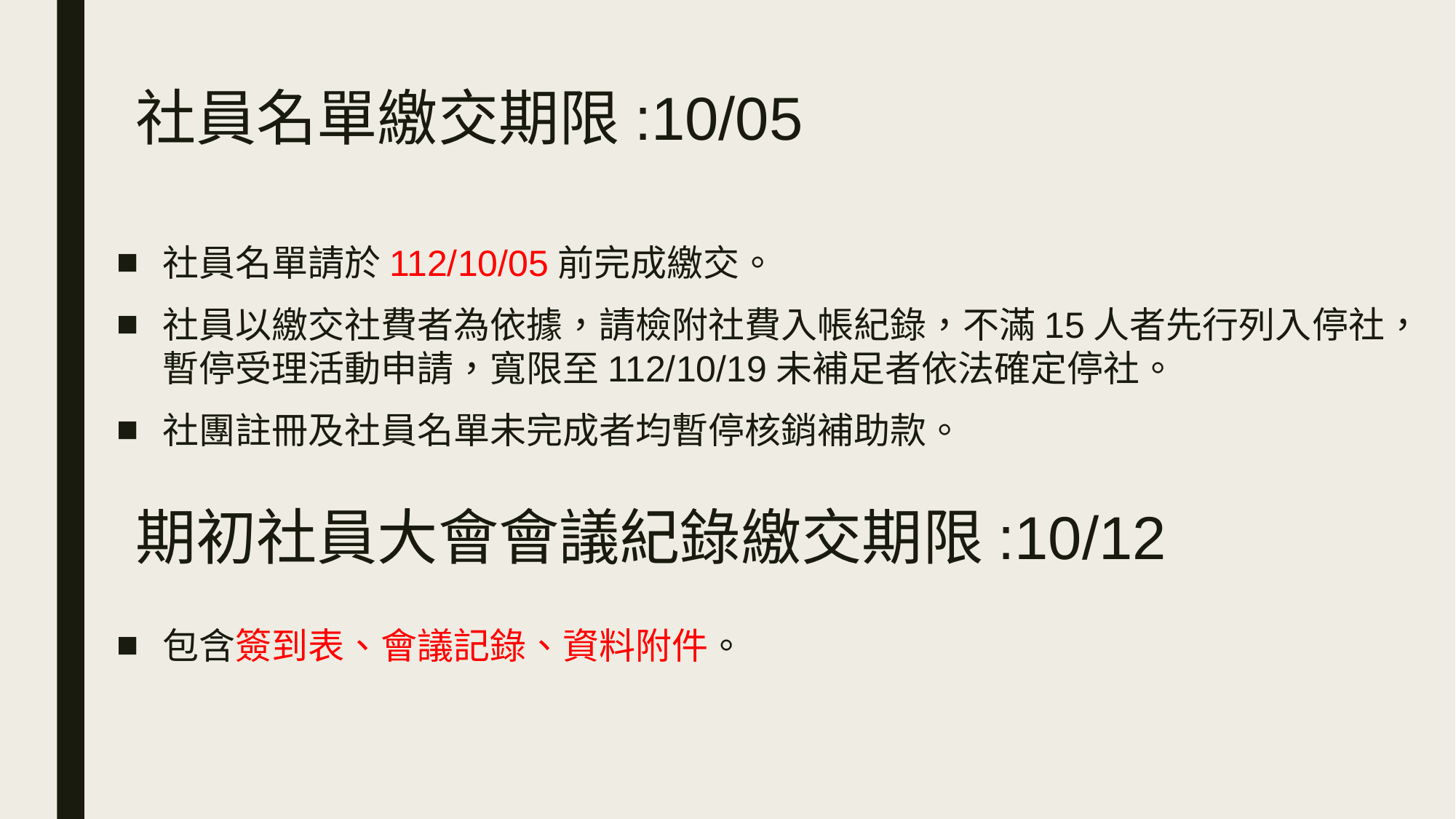

# 社員名單繳交期限:10/05
社員名單請於112/10/05前完成繳交。
社員以繳交社費者為依據，請檢附社費入帳紀錄，不滿15人者先行列入停社，暫停受理活動申請，寬限至112/10/19未補足者依法確定停社。
社團註冊及社員名單未完成者均暫停核銷補助款。

期初社員大會會議紀錄繳交期限:10/12
包含簽到表、會議記錄、資料附件。